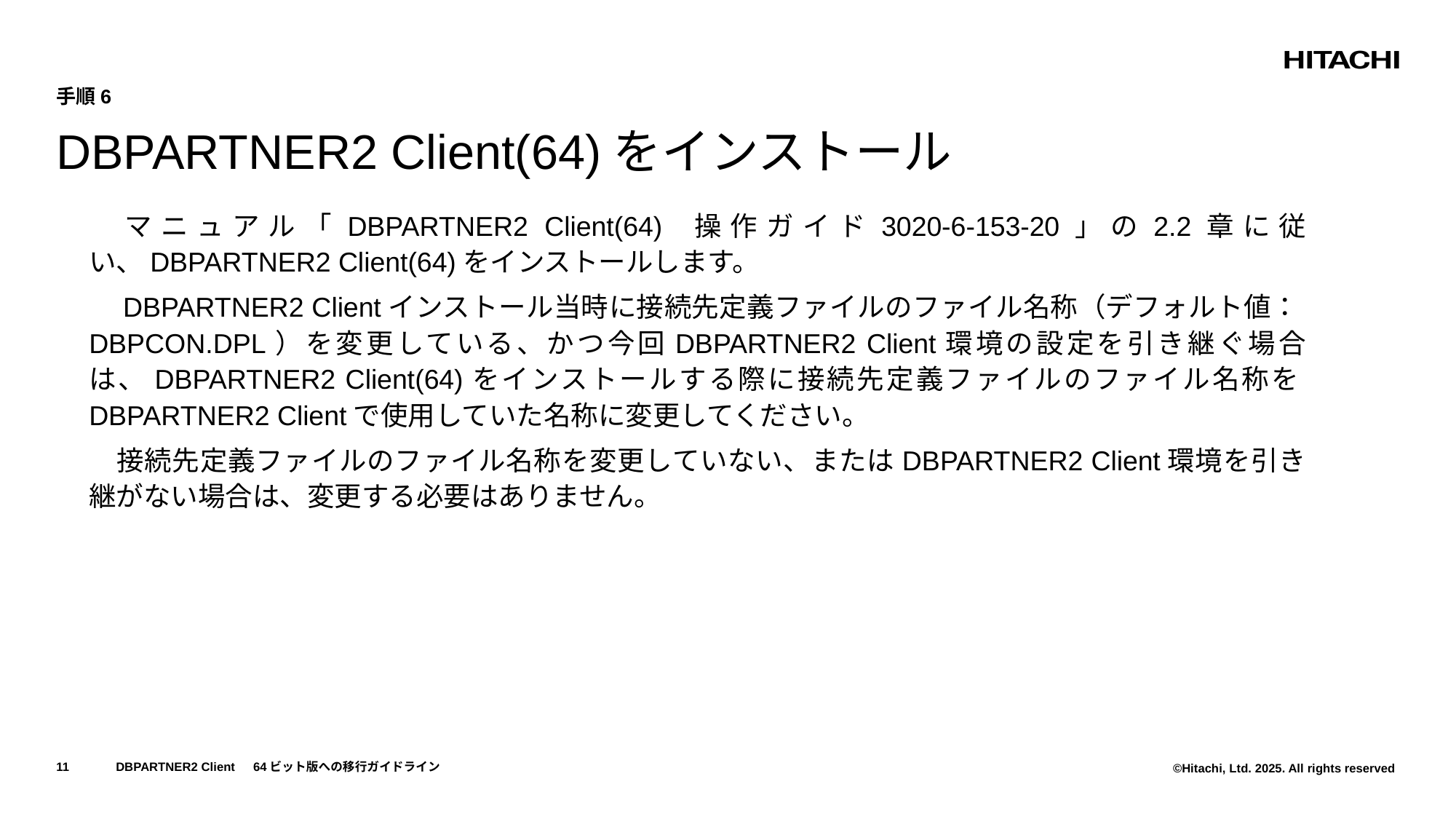

手順6
# DBPARTNER2 Client(64)をインストール
　マニュアル「DBPARTNER2 Client(64) 操作ガイド3020-6-153-20」の2.2章に従い、DBPARTNER2 Client(64)をインストールします。
　DBPARTNER2 Clientインストール当時に接続先定義ファイルのファイル名称（デフォルト値：DBPCON.DPL）を変更している、かつ今回DBPARTNER2 Client環境の設定を引き継ぐ場合は、DBPARTNER2 Client(64)をインストールする際に接続先定義ファイルのファイル名称をDBPARTNER2 Clientで使用していた名称に変更してください。
　接続先定義ファイルのファイル名称を変更していない、またはDBPARTNER2 Client環境を引き継がない場合は、変更する必要はありません。
11
DBPARTNER2 Client　64ビット版への移行ガイドライン